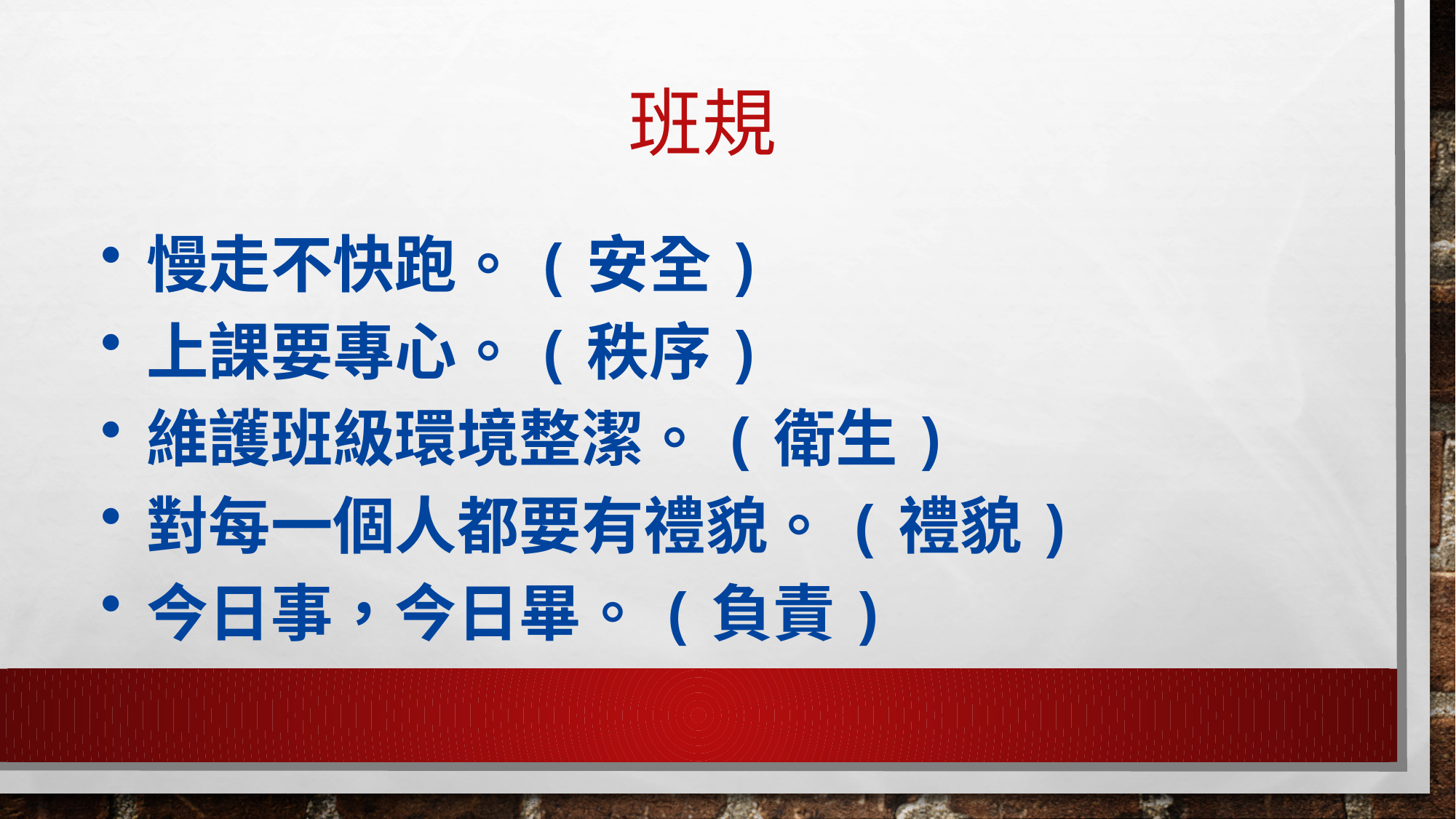

# 班規
慢走不快跑。(安全)
上課要專心。(秩序)
維護班級環境整潔。(衛生)
對每一個人都要有禮貌。(禮貌)
今日事，今日畢。(負責)